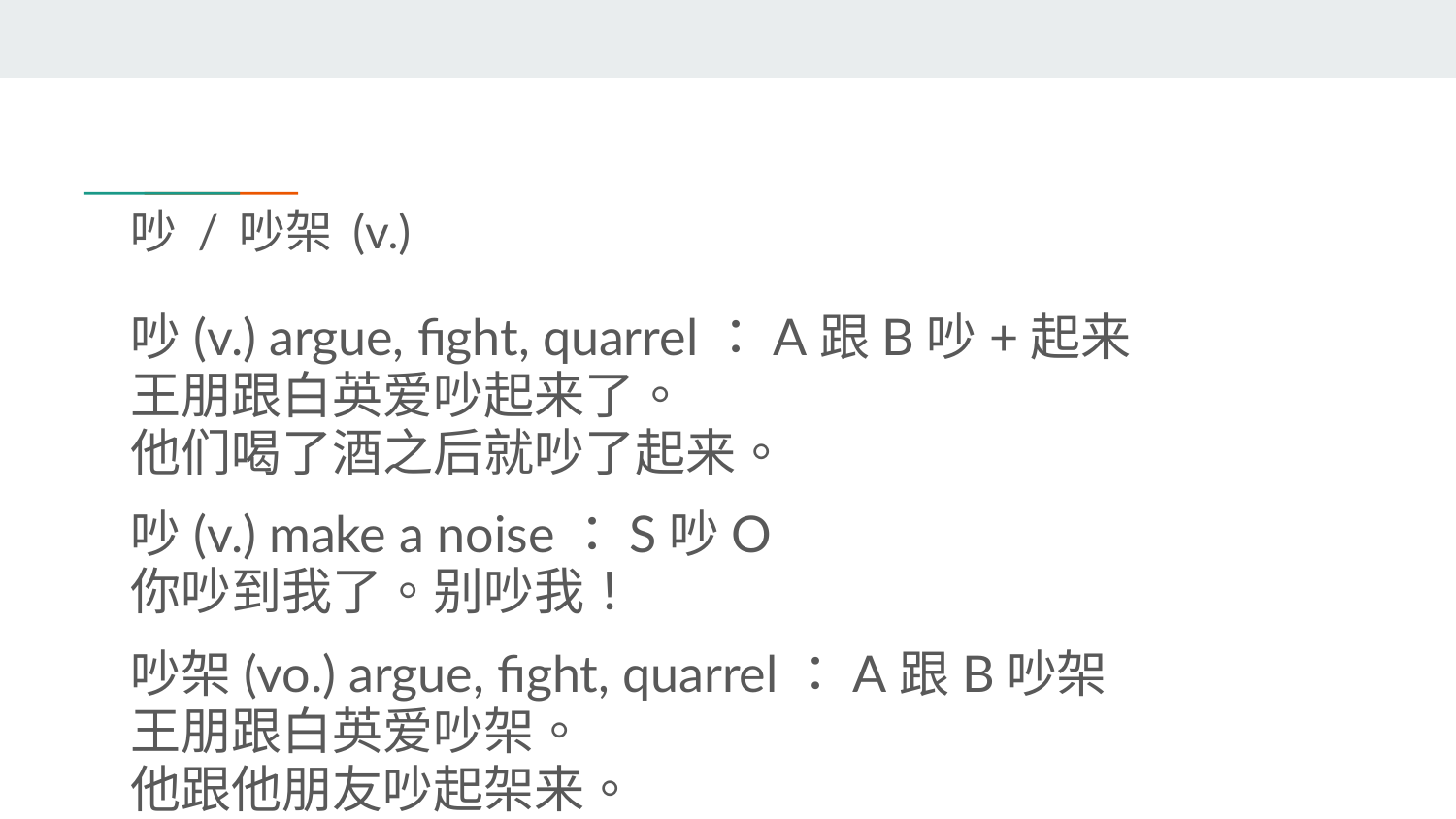

# 吵 / 吵架 (v.)

吵(v.) argue, fight, quarrel：A跟B吵+起来
王朋跟白英爱吵起来了。
他们喝了酒之后就吵了起来。
吵(v.) make a noise：S吵O
你吵到我了。别吵我！
吵架(vo.) argue, fight, quarrel：A跟B吵架
王朋跟白英爱吵架。
他跟他朋友吵起架来。